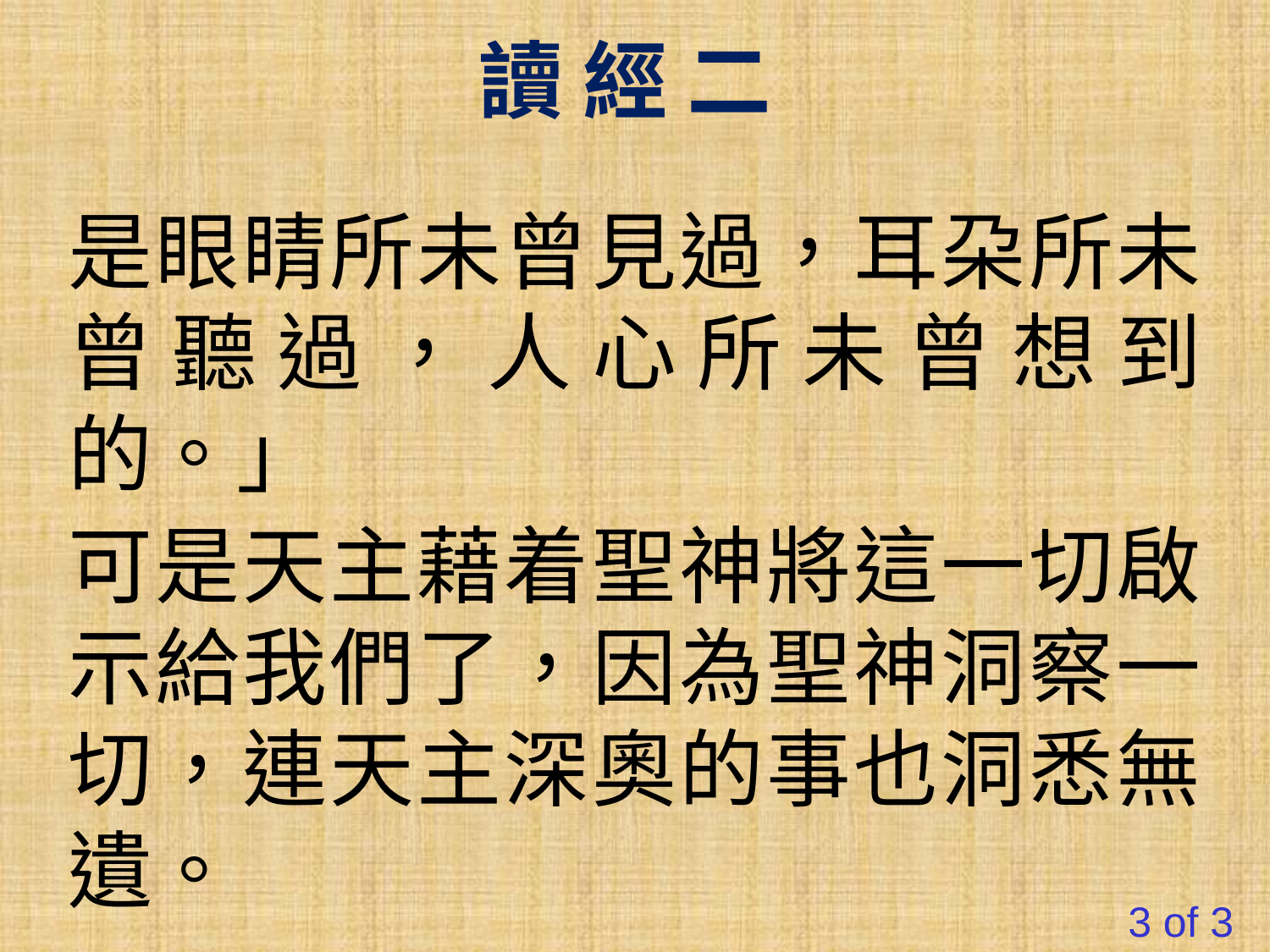

讀 經 二

是眼睛所未曾見過，耳朶所未曾聽過，人心所未曾想到的。」
可是天主藉着聖神將這一切啟示給我們了，因為聖神洞察一切，連天主深奧的事也洞悉無遺。
3 of 3